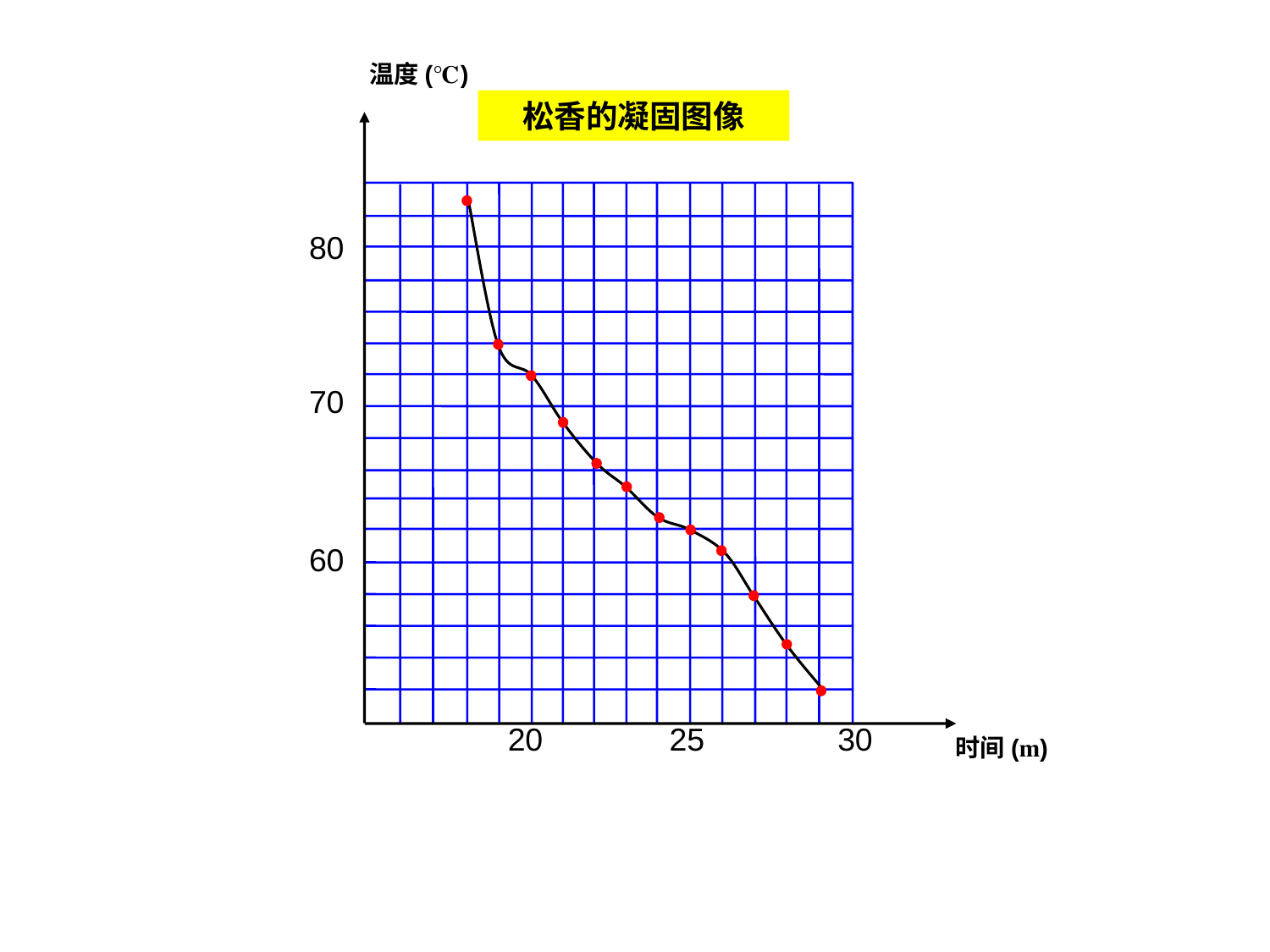

温度(℃)

时间(m)
松香的凝固图像

80
70
60
20
25
30